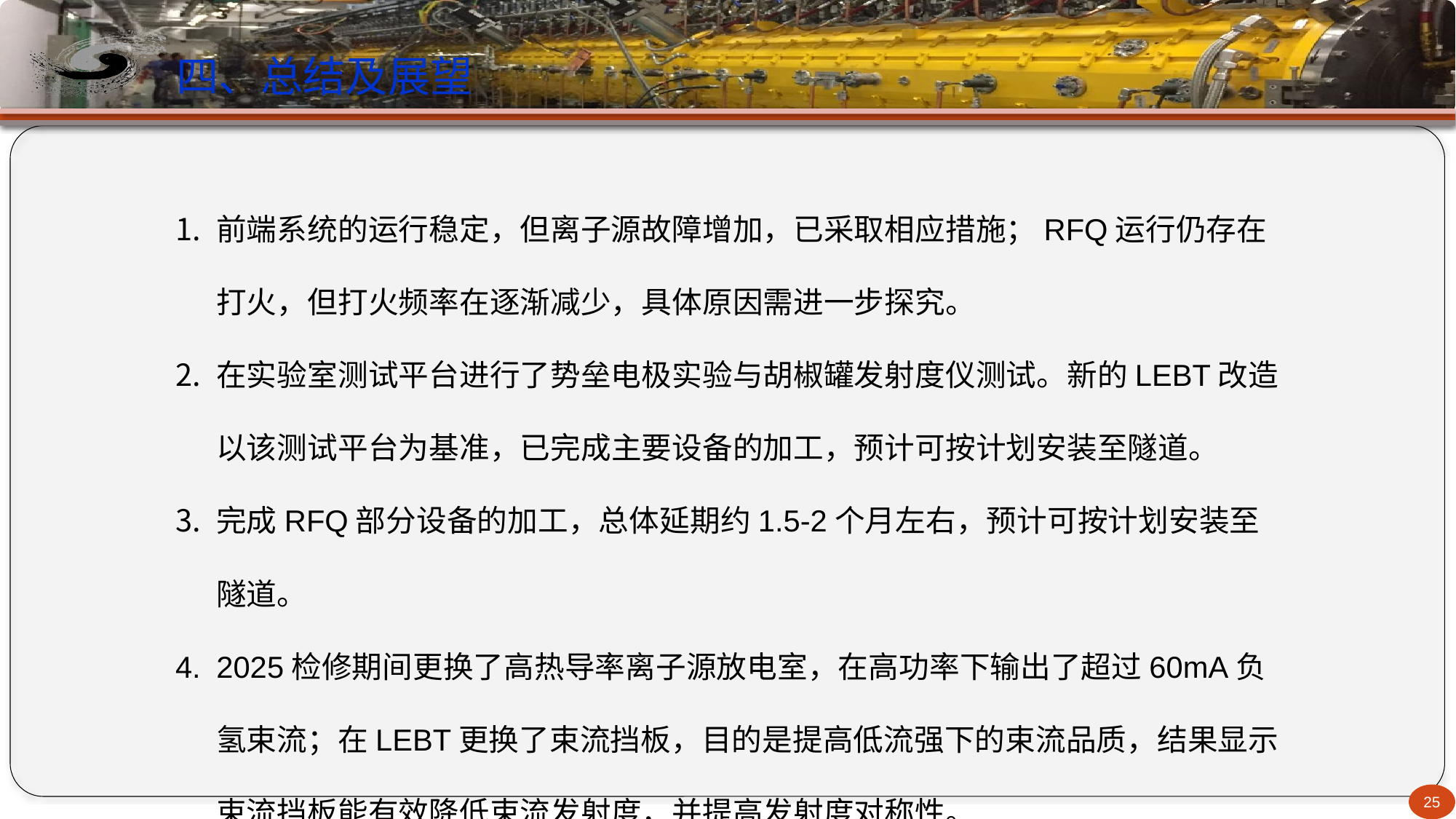

# 四、总结及展望
前端系统的运行稳定，但离子源故障增加，已采取相应措施；RFQ运行仍存在打火，但打火频率在逐渐减少，具体原因需进一步探究。
在实验室测试平台进行了势垒电极实验与胡椒罐发射度仪测试。新的LEBT改造以该测试平台为基准，已完成主要设备的加工，预计可按计划安装至隧道。
完成RFQ部分设备的加工，总体延期约1.5-2个月左右，预计可按计划安装至隧道。
2025检修期间更换了高热导率离子源放电室，在高功率下输出了超过60mA负氢束流；在LEBT更换了束流挡板，目的是提高低流强下的束流品质，结果显示束流挡板能有效降低束流发射度，并提高发射度对称性。
25